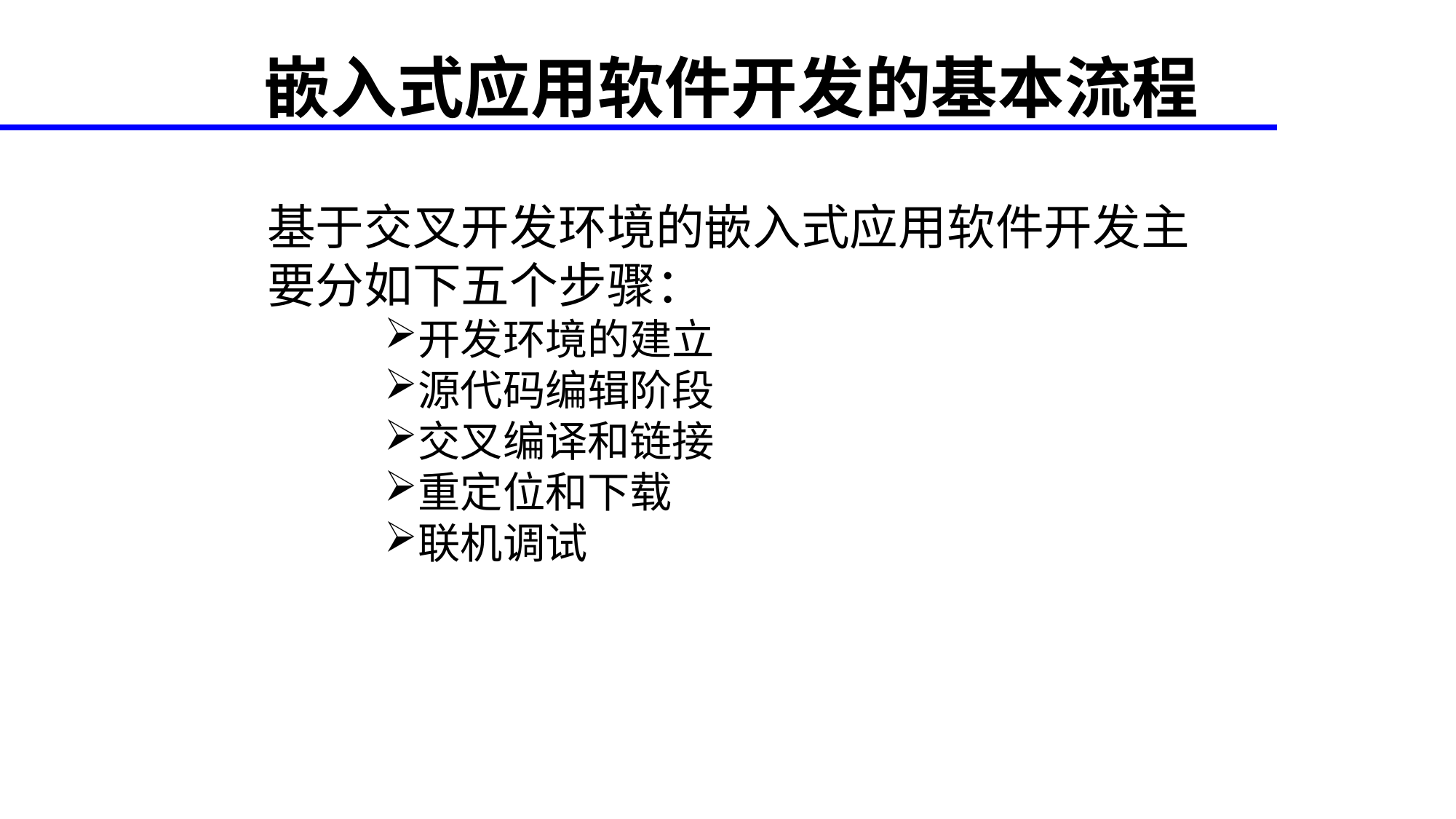

嵌入式应用软件开发的基本流程
基于交叉开发环境的嵌入式应用软件开发主要分如下五个步骤：
开发环境的建立
源代码编辑阶段
交叉编译和链接
重定位和下载
联机调试
50